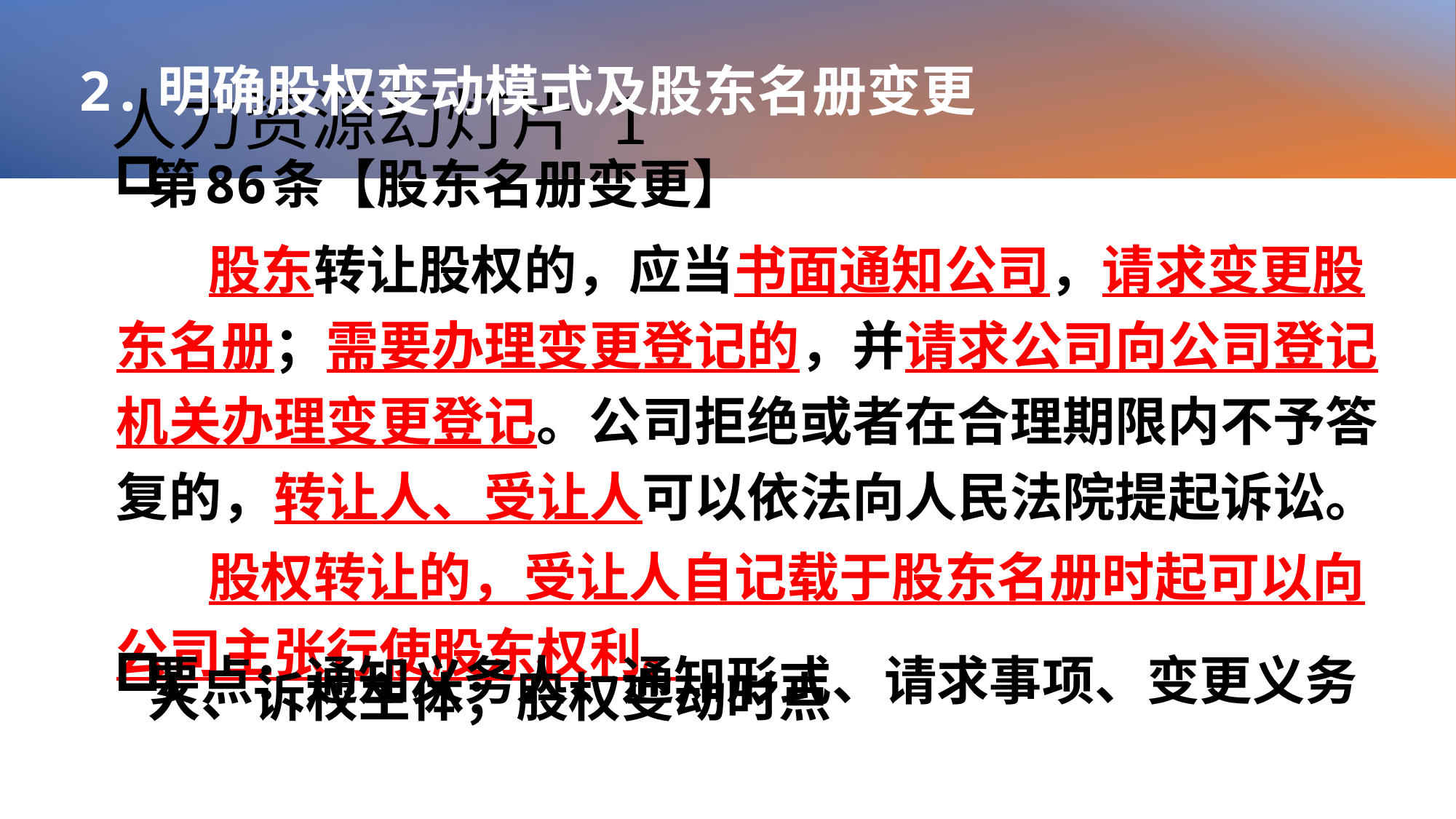

# 人力资源幻灯片 1
2.明确股权变动模式及股东名册变更
第86条【股东名册变更】
股东转让股权的，应当书面通知公司，请求变更股东名册；需要办理变更登记的，并请求公司向公司登记机关办理变更登记。公司拒绝或者在合理期限内不予答复的，转让人、受让人可以依法向人民法院提起诉讼。
股权转让的，受让人自记载于股东名册时起可以向公司主张行使股东权利。
要点：通知义务人、通知形式、请求事项、变更义务人、诉权主体；股权变动时点